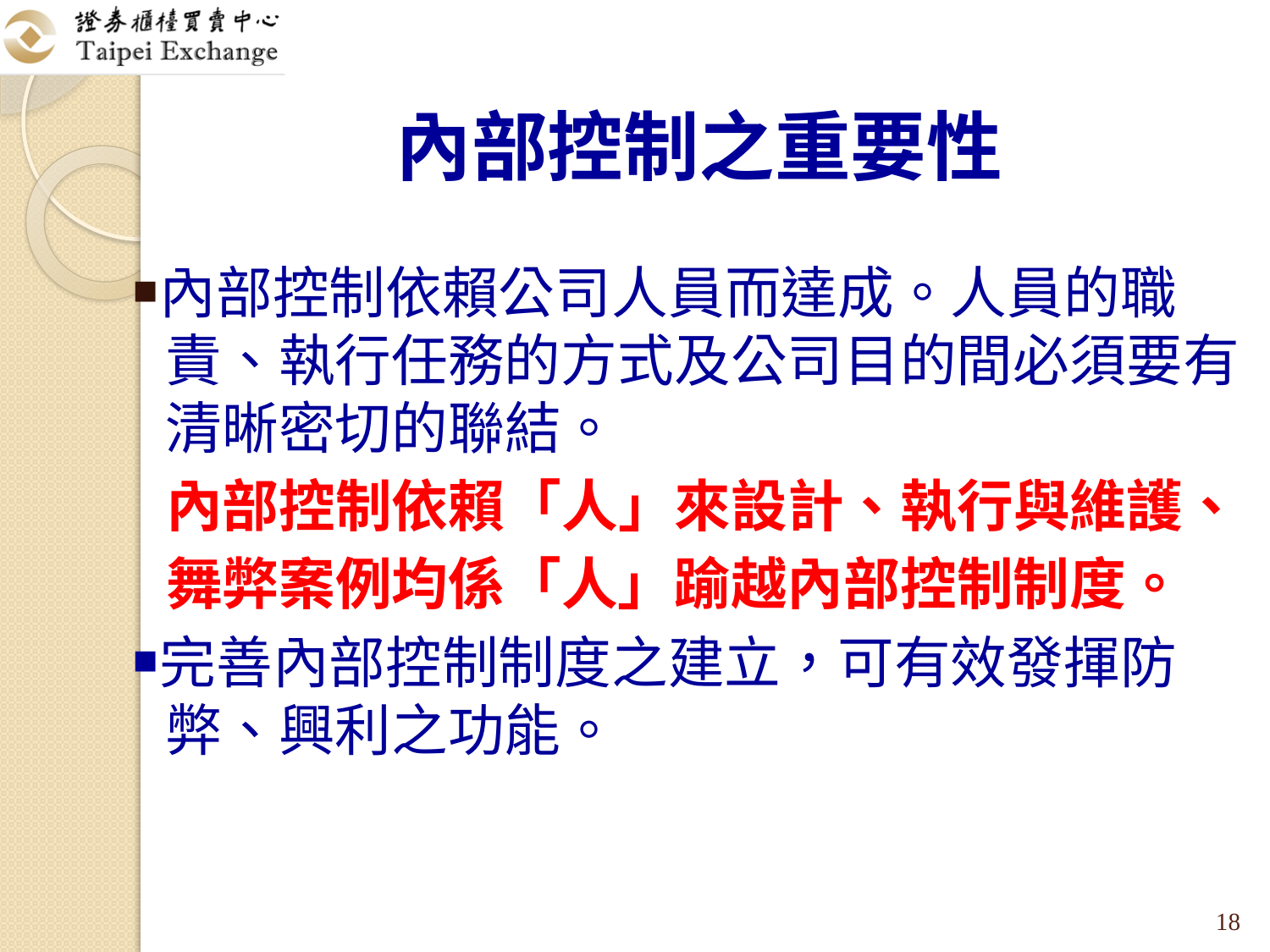

# 內部控制之重要性
￭內部控制依賴公司人員而達成。人員的職責、執行任務的方式及公司目的間必須要有清晰密切的聯結。
內部控制依賴「人」來設計、執行與維護、
舞弊案例均係「人」踰越內部控制制度。
￭完善內部控制制度之建立，可有效發揮防弊、興利之功能。

18